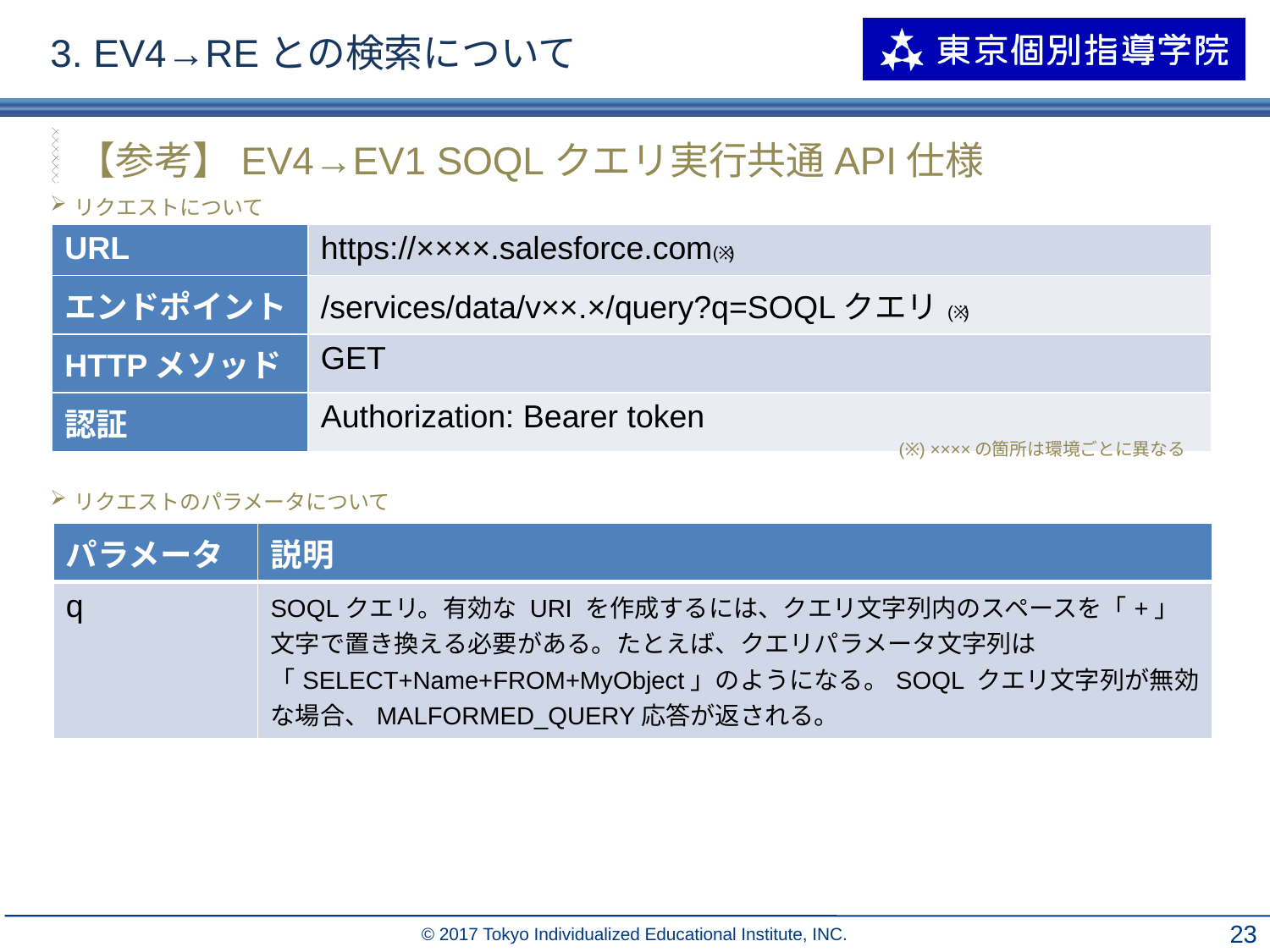

# 3. EV4→REとの検索について
【参考】EV4→EV1 SOQLクエリ実行共通API仕様

リクエストについて
| URL | https://××××.salesforce.com(※) |
| --- | --- |
| エンドポイント | /services/data/v××.×/query?q=SOQLクエリ(※) |
| HTTPメソッド | GET |
| 認証 | Authorization: Bearer token |
(※) ××××の箇所は環境ごとに異なる
リクエストのパラメータについて
| パラメータ | 説明 |
| --- | --- |
| q | SOQLクエリ。有効な URI を作成するには、クエリ文字列内のスペースを「+」文字で置き換える必要がある。たとえば、クエリパラメータ文字列は「SELECT+Name+FROM+MyObject」のようになる。SOQL クエリ文字列が無効な場合、MALFORMED\_QUERY応答が返される。 |
23